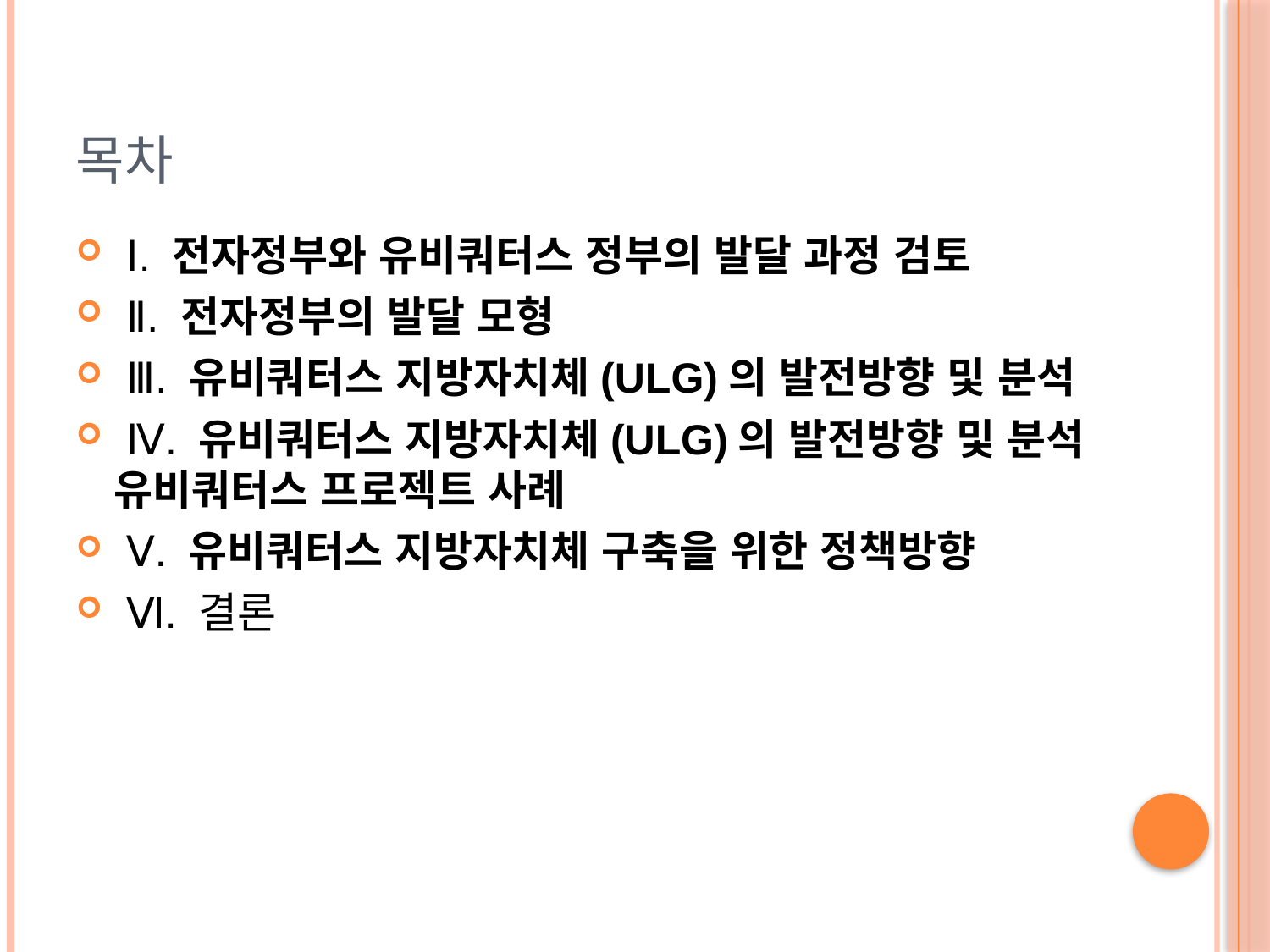

# 목차
 Ⅰ. 전자정부와 유비쿼터스 정부의 발달 과정 검토
 Ⅱ. 전자정부의 발달 모형
 Ⅲ. 유비쿼터스 지방자치체(ULG)의 발전방향 및 분석
 Ⅳ. 유비쿼터스 지방자치체(ULG)의 발전방향 및 분석
유비쿼터스 프로젝트 사례
 Ⅴ. 유비쿼터스 지방자치체 구축을 위한 정책방향
 Ⅵ. 결론